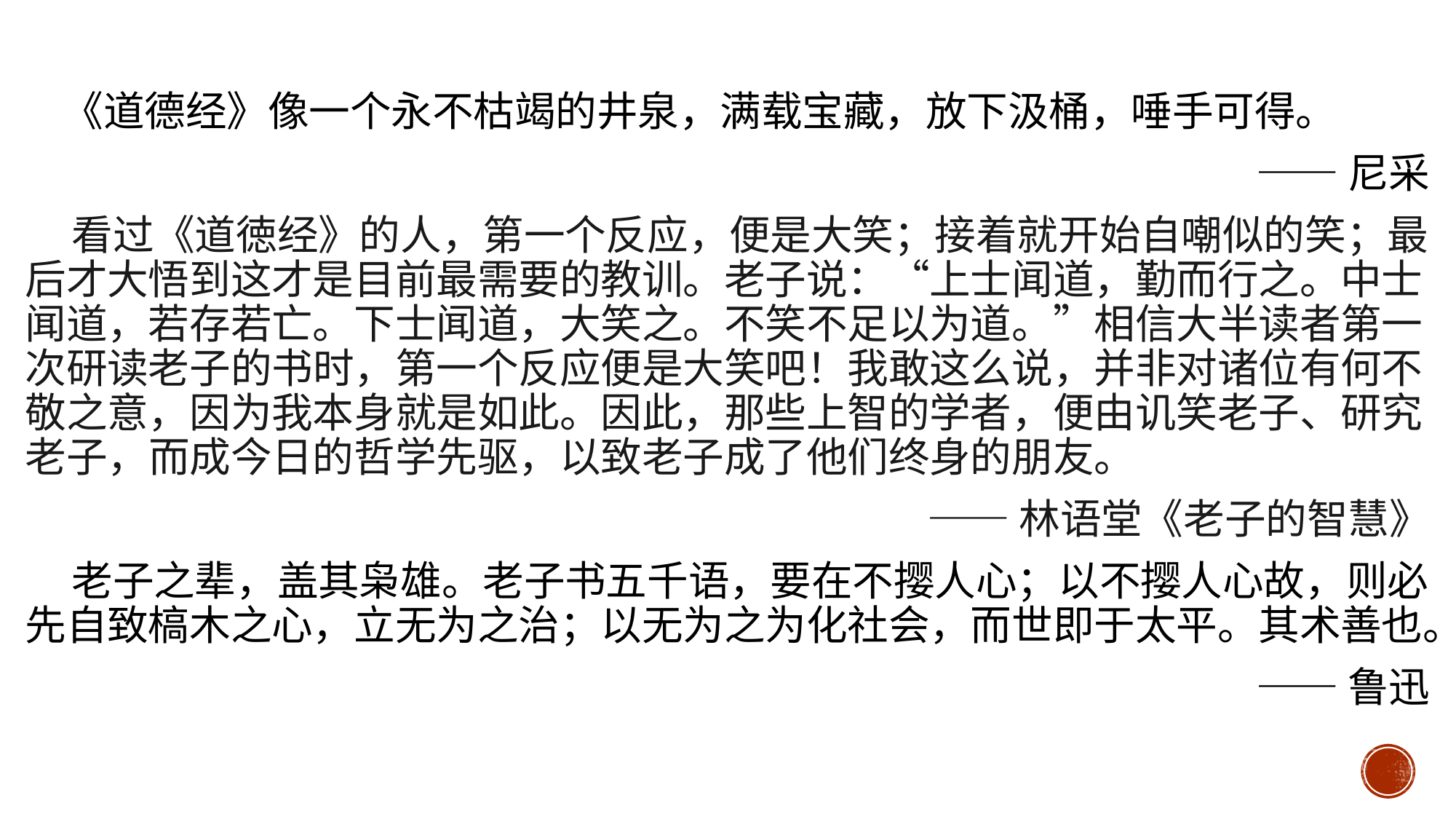

《道德经》像一个永不枯竭的井泉，满载宝藏，放下汲桶，唾手可得。
——尼采
    看过《道徳经》的人，第一个反应，便是大笑；接着就开始自嘲似的笑；最后才大悟到这才是目前最需要的教训。老子说：“上士闻道，勤而行之。中士闻道，若存若亡。下士闻道，大笑之。不笑不足以为道。”相信大半读者第一次研读老子的书时，第一个反应便是大笑吧！我敢这么说，并非对诸位有何不敬之意，因为我本身就是如此。因此，那些上智的学者，便由讥笑老子、研究老子，而成今日的哲学先驱，以致老子成了他们终身的朋友。
——林语堂《老子的智慧》
    老子之辈，盖其枭雄。老子书五千语，要在不撄人心；以不撄人心故，则必先自致槁木之心，立无为之治；以无为之为化社会，而世即于太平。其术善也。
——鲁迅